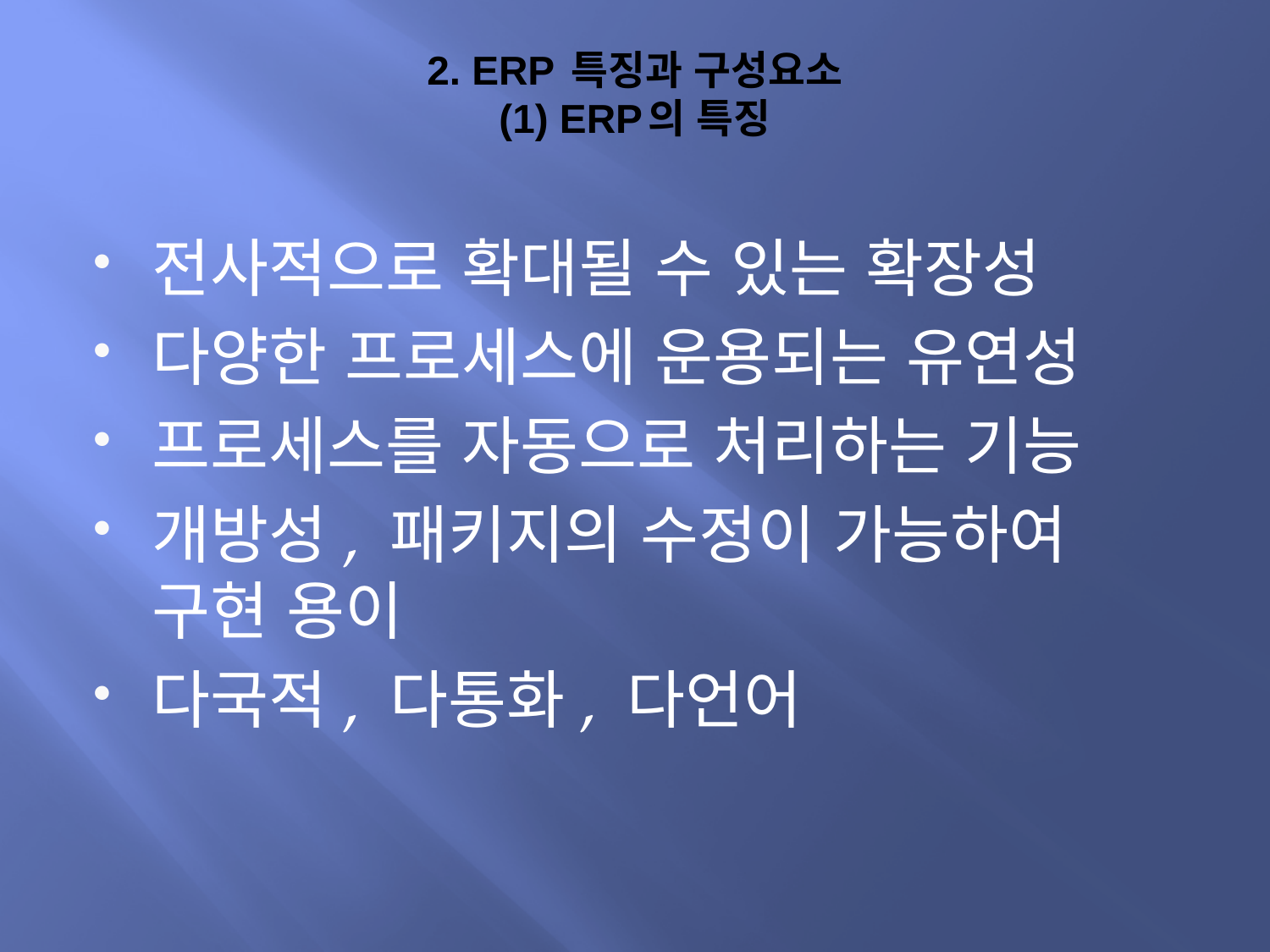

# 2. ERP 특징과 구성요소 (1) ERP의 특징
전사적으로 확대될 수 있는 확장성
다양한 프로세스에 운용되는 유연성
프로세스를 자동으로 처리하는 기능
개방성, 패키지의 수정이 가능하여 구현 용이
다국적, 다통화, 다언어